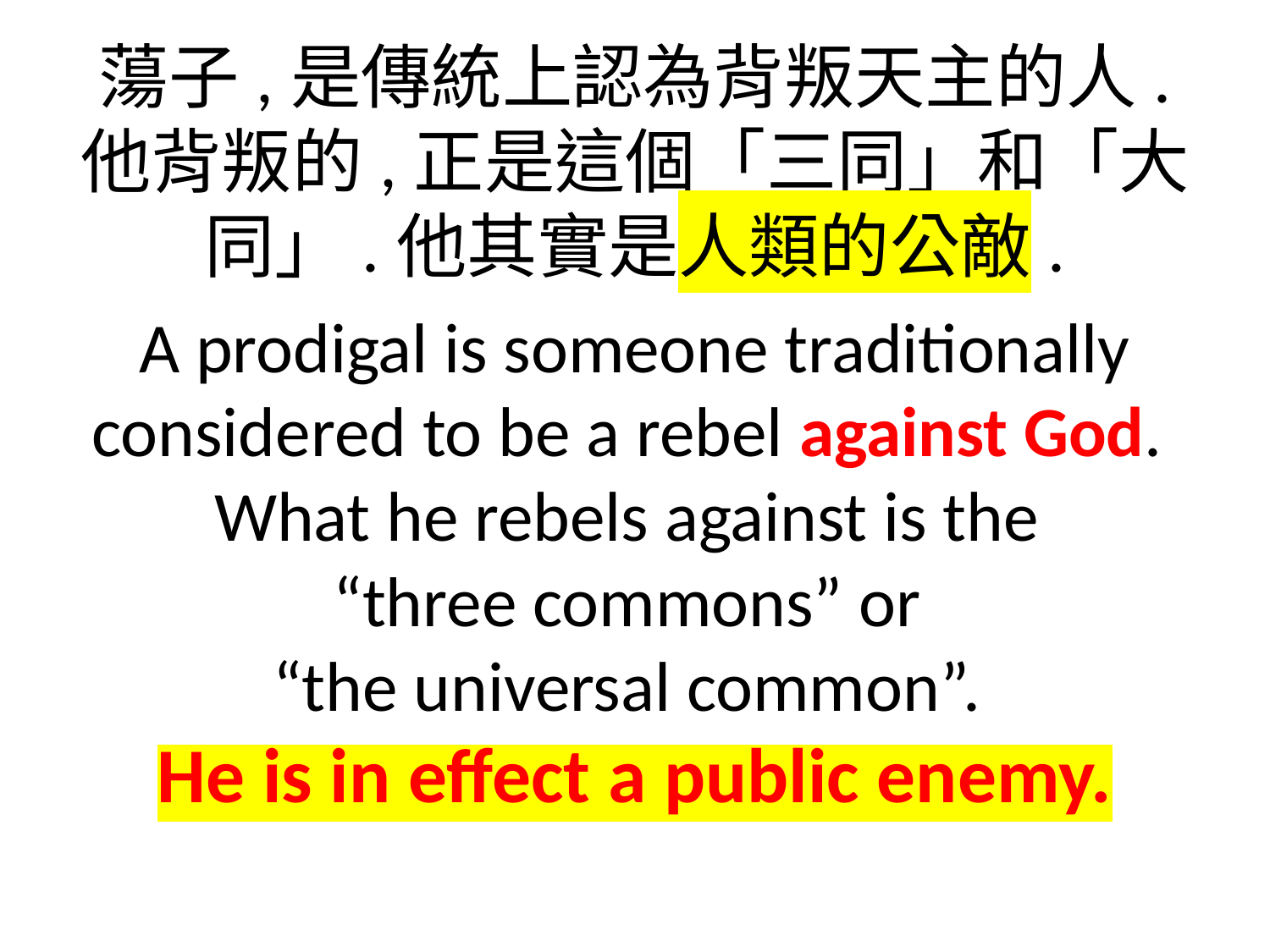

蕩子,是傳統上認為背叛天主的人.
他背叛的,正是這個「三同」和「大同」.他其實是人類的公敵.
A prodigal is someone traditionally considered to be a rebel against God.
What he rebels against is the
“three commons” or
“the universal common”.
He is in effect a public enemy.